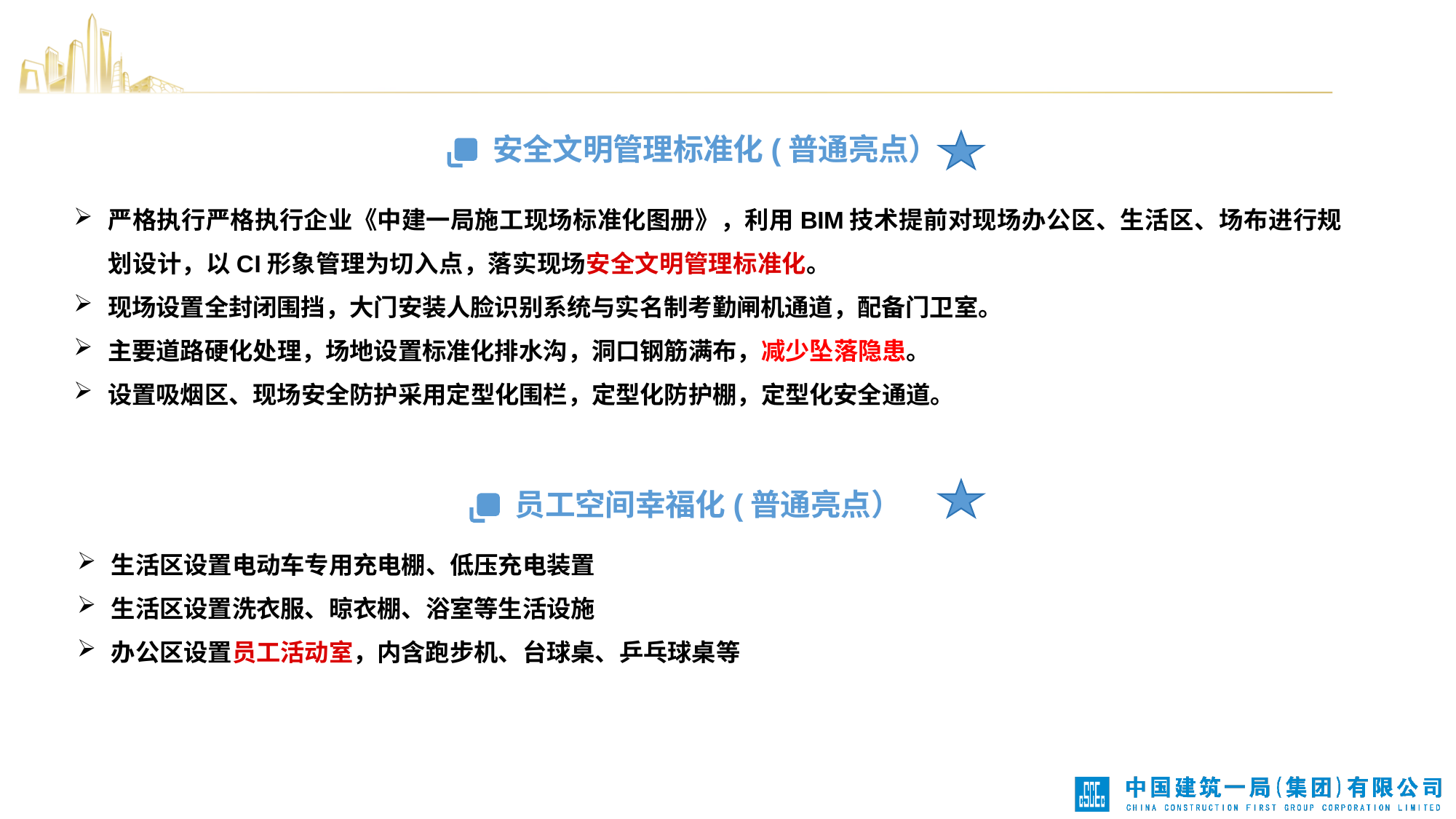

安全文明管理标准化(普通亮点）

严格执行严格执行企业《中建一局施工现场标准化图册》，利用BIM技术提前对现场办公区、生活区、场布进行规划设计，以CI形象管理为切入点，落实现场安全文明管理标准化。
现场设置全封闭围挡，大门安装人脸识别系统与实名制考勤闸机通道，配备门卫室。
主要道路硬化处理，场地设置标准化排水沟，洞口钢筋满布，减少坠落隐患。
设置吸烟区、现场安全防护采用定型化围栏，定型化防护棚，定型化安全通道。

安全管理标准化（普通亮点★ ★ ★）

 员工空间幸福化(普通亮点）

生活区设置电动车专用充电棚、低压充电装置
生活区设置洗衣服、晾衣棚、浴室等生活设施
办公区设置员工活动室，内含跑步机、台球桌、乒乓球桌等